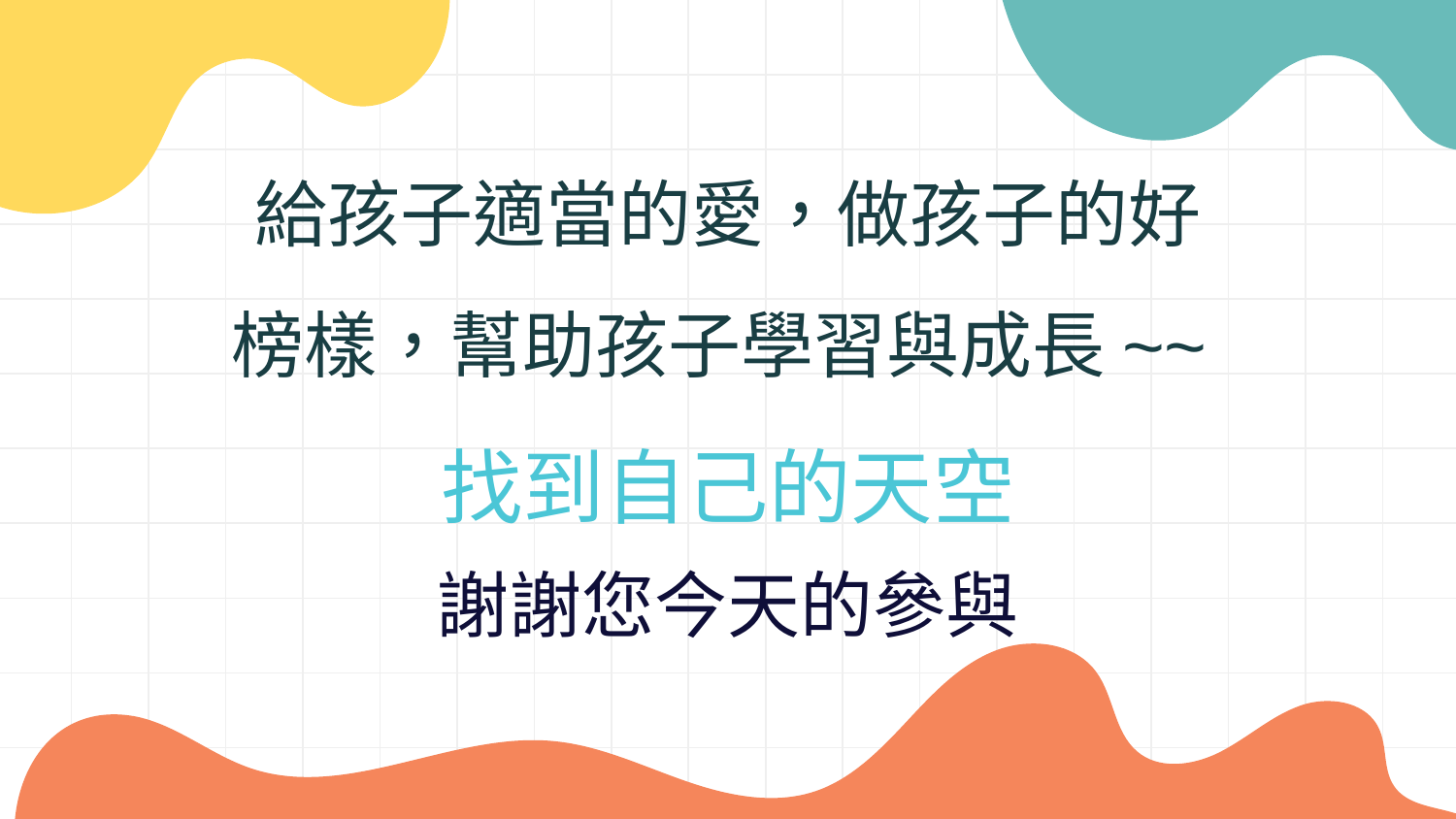

給孩子適當的愛，做孩子的好榜樣，幫助孩子學習與成長~~找到自己的天空
謝謝您今天的參與